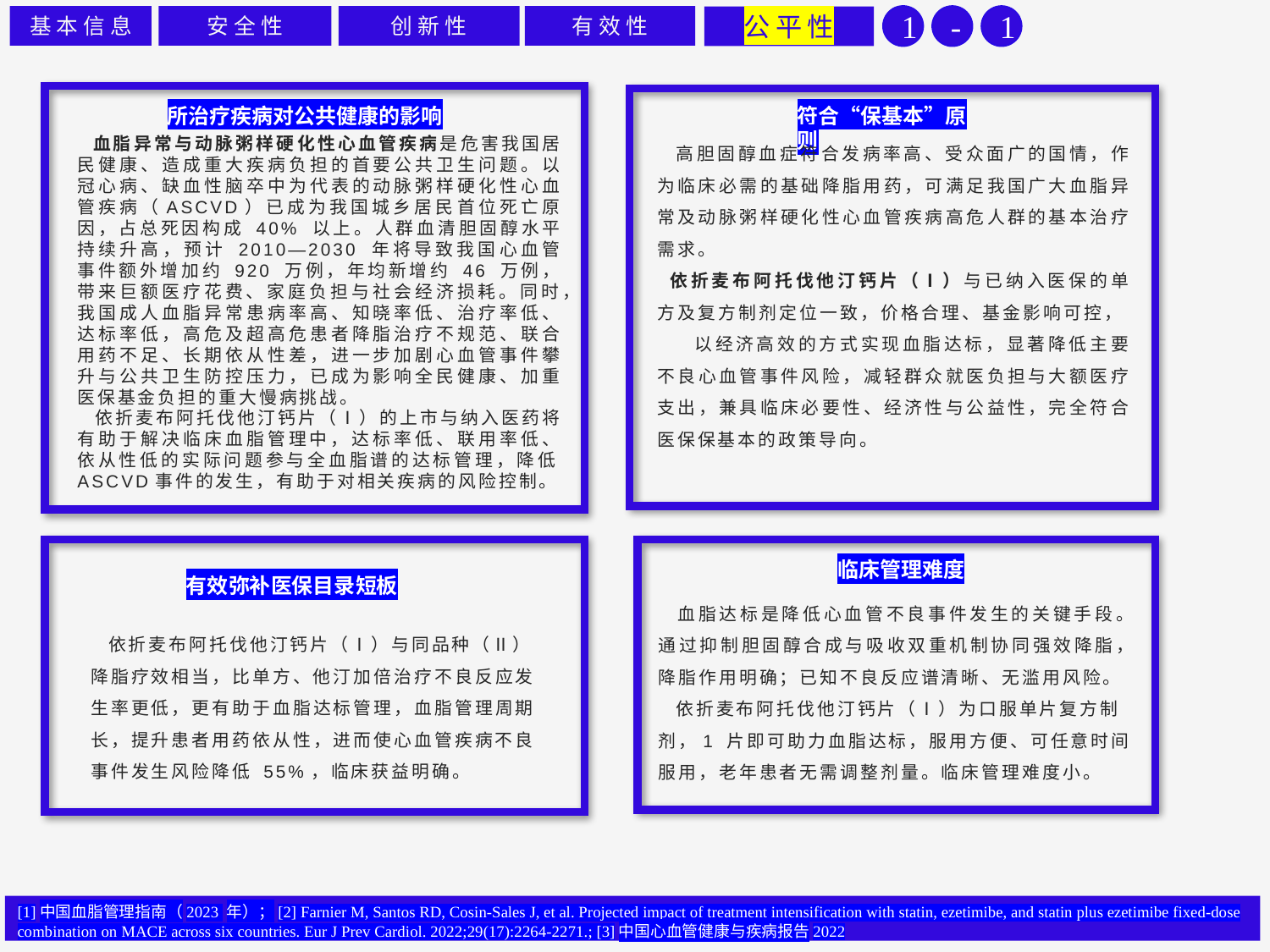

1
基本信息
安全性
创新性
有效性
-
1
公平性

所治疗疾病对公共健康的影响
符合“保基本”原则
  血脂异常与动脉粥样硬化性心血管疾病是危害我国居民健康、造成重大疾病负担的首要公共卫生问题。以冠心病、缺血性脑卒中为代表的动脉粥样硬化性心血管疾病（ASCVD）已成为我国城乡居民首位死亡原因，占总死因构成 40% 以上。人群血清胆固醇水平持续升高，预计 2010—2030 年将导致我国心血管事件额外增加约 920 万例，年均新增约 46 万例，带来巨额医疗花费、家庭负担与社会经济损耗。同时，我国成人血脂异常患病率高、知晓率低、治疗率低、达标率低，高危及超高危患者降脂治疗不规范、联合用药不足、长期依从性差，进一步加剧心血管事件攀升与公共卫生防控压力，已成为影响全民健康、加重医保基金负担的重大慢病挑战。
  依折麦布阿托伐他汀钙片（Ⅰ）的上市与纳入医药将有助于解决临床血脂管理中，达标率低、联用率低、依从性低的实际问题参与全血脂谱的达标管理，降低ASCVD事件的发生，有助于对相关疾病的风险控制。
  高胆固醇血症符合发病率高、受众面广的国情，作为临床必需的基础降脂用药，可满足我国广大血脂异常及动脉粥样硬化性心血管疾病高危人群的基本治疗需求。
 依折麦布阿托伐他汀钙片（Ⅰ）与已纳入医保的单方及复方制剂定位一致，价格合理、基金影响可控，       以经济高效的方式实现血脂达标，显著降低主要不良心血管事件风险，减轻群众就医负担与大额医疗支出，兼具临床必要性、经济性与公益性，完全符合医保保基本的政策导向。

临床管理难度
有效弥补医保目录短板
  血脂达标是降低心血管不良事件发生的关键手段。通过抑制胆固醇合成与吸收双重机制协同强效降脂，降脂作用明确；已知不良反应谱清晰、无滥用风险。
  依折麦布阿托伐他汀钙片（Ⅰ）为口服单片复方制剂，1 片即可助力血脂达标，服用方便、可任意时间服用，老年患者无需调整剂量。临床管理难度小。
  依折麦布阿托伐他汀钙片（Ⅰ）与同品种（Ⅱ）降脂疗效相当，比单方、他汀加倍治疗不良反应发生率更低，更有助于血脂达标管理，血脂管理周期长，提升患者用药依从性，进而使心血管疾病不良事件发生风险降低 55%，临床获益明确。
[1]中国血脂管理指南（2023 年）；[2] Farnier M, Santos RD, Cosin-Sales J, et al. Projected impact of treatment intensification with statin, ezetimibe, and statin plus ezetimibe fixed-dose combination on MACE across six countries. Eur J Prev Cardiol. 2022;29(17):2264-2271.; [3]中国心血管健康与疾病报告2022